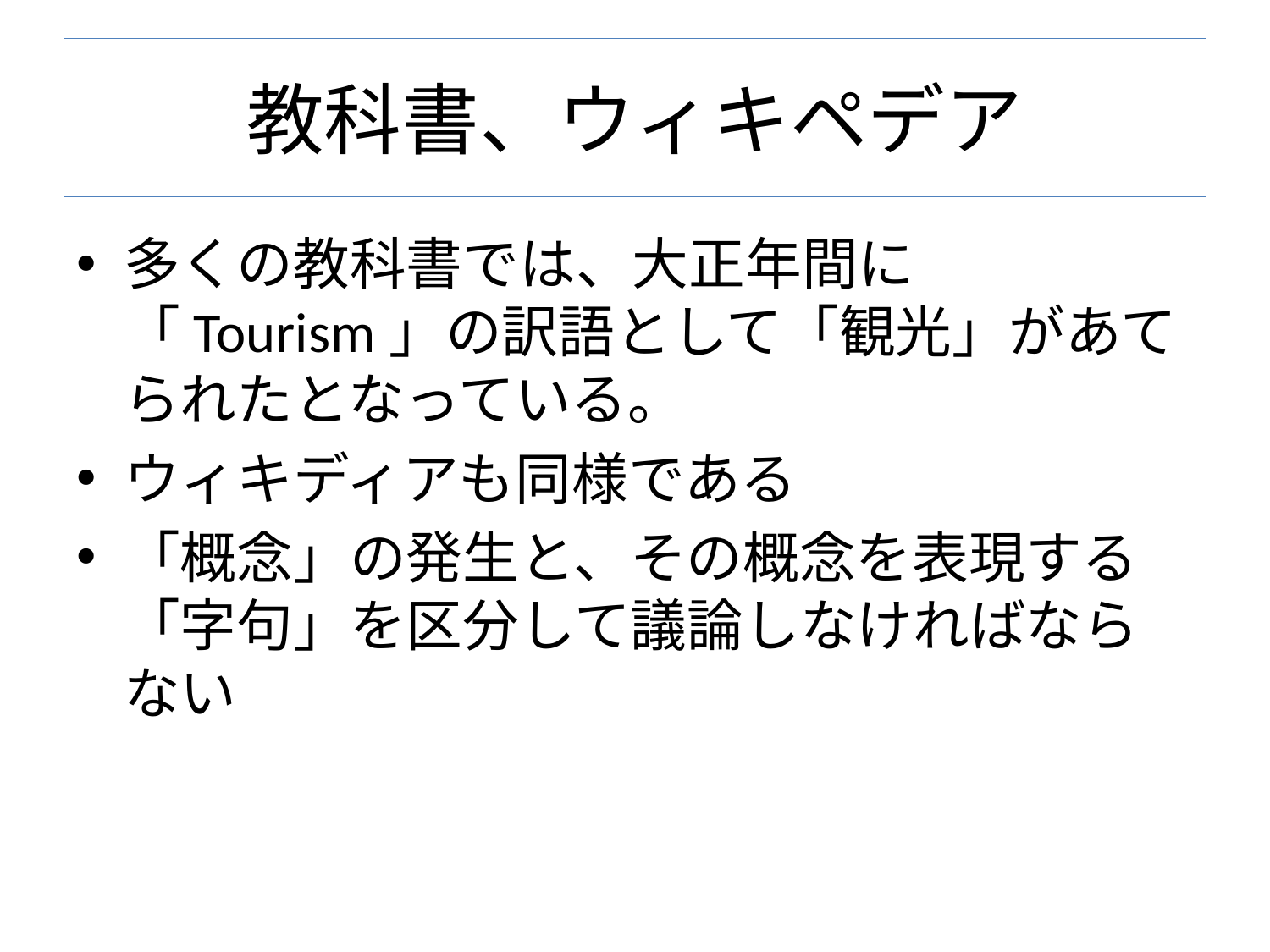

# 教科書、ウィキペデア
多くの教科書では、大正年間に「Tourism」の訳語として「観光」があてられたとなっている。
ウィキディアも同様である
「概念」の発生と、その概念を表現する「字句」を区分して議論しなければならない